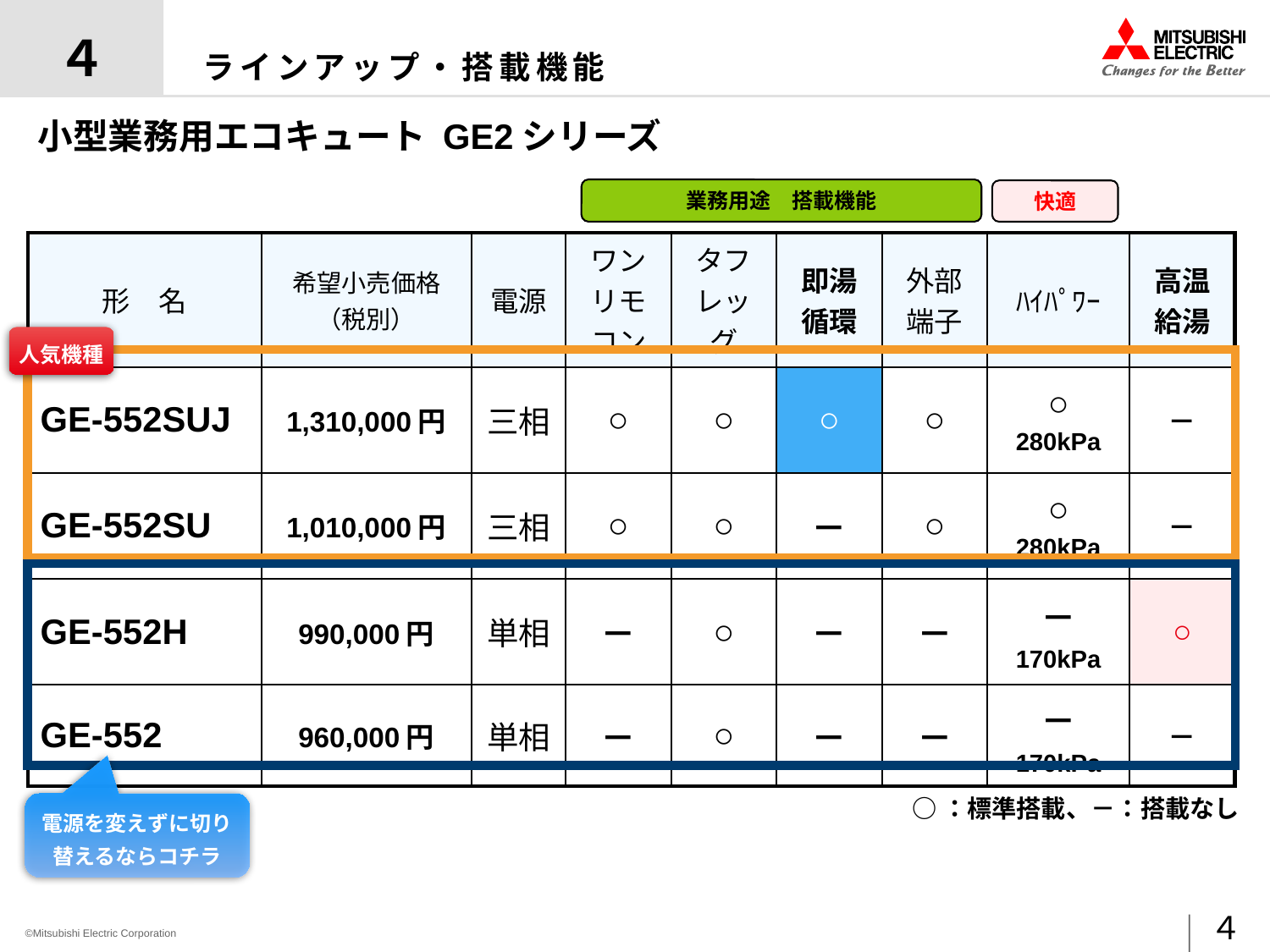

４
# ラインアップ・搭載機能
小型業務用エコキュート GE2シリーズ
業務用途　搭載機能
快適
| 形　名 | 希望小売価格（税別） | 電源 | ワン リモコン | タフ レッグ | 即湯 循環 | 外部 端子 | ﾊｲﾊﾟﾜｰ | 高温 給湯 |
| --- | --- | --- | --- | --- | --- | --- | --- | --- |
| GE-552SUJ | 1,310,000円 | 三相 | ○ | ○ | ○ | ○ | ○ 280kPa | － |
| GE-552SU | 1,010,000円 | 三相 | ○ | ○ | － | ○ | ○ 280kPa | － |
| GE-552H | 990,000円 | 単相 | － | ○ | － | － | － 170kPa | ○ |
| GE-552 | 960,000円 | 単相 | － | ○ | － | － | － 170kPa | － |
人気機種

○：標準搭載、－：搭載なし
電源を変えずに切り
替えるならコチラ
４